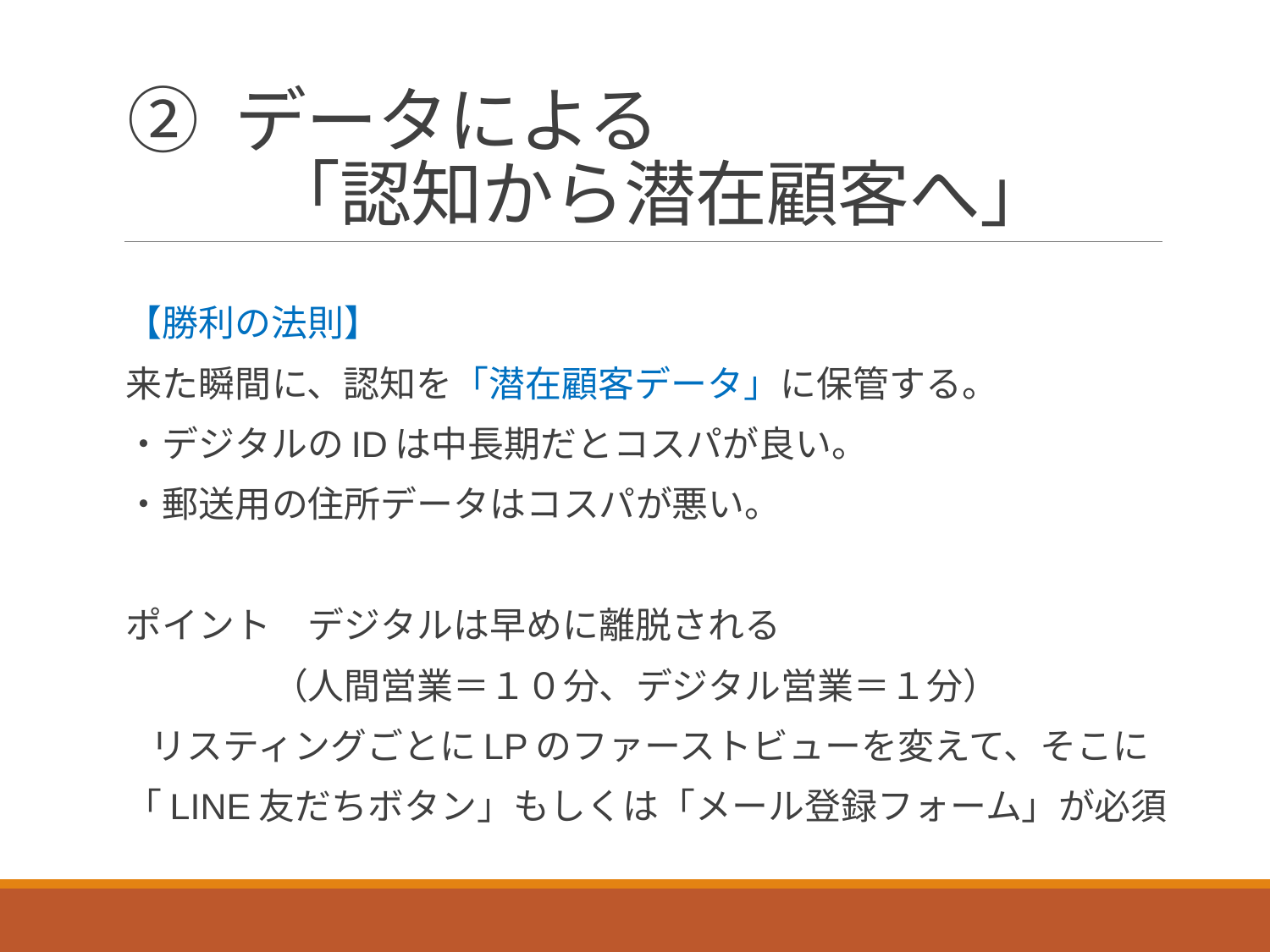

# ②	データによる 　　「認知から潜在顧客へ」

【勝利の法則】
来た瞬間に、認知を「潜在顧客データ」に保管する。
・デジタルのIDは中長期だとコスパが良い。
・郵送用の住所データはコスパが悪い。

ポイント　デジタルは早めに離脱される
　　　　（人間営業＝１０分、デジタル営業＝１分）
　リスティングごとにLPのファーストビューを変えて、そこに
「LINE友だちボタン」もしくは「メール登録フォーム」が必須